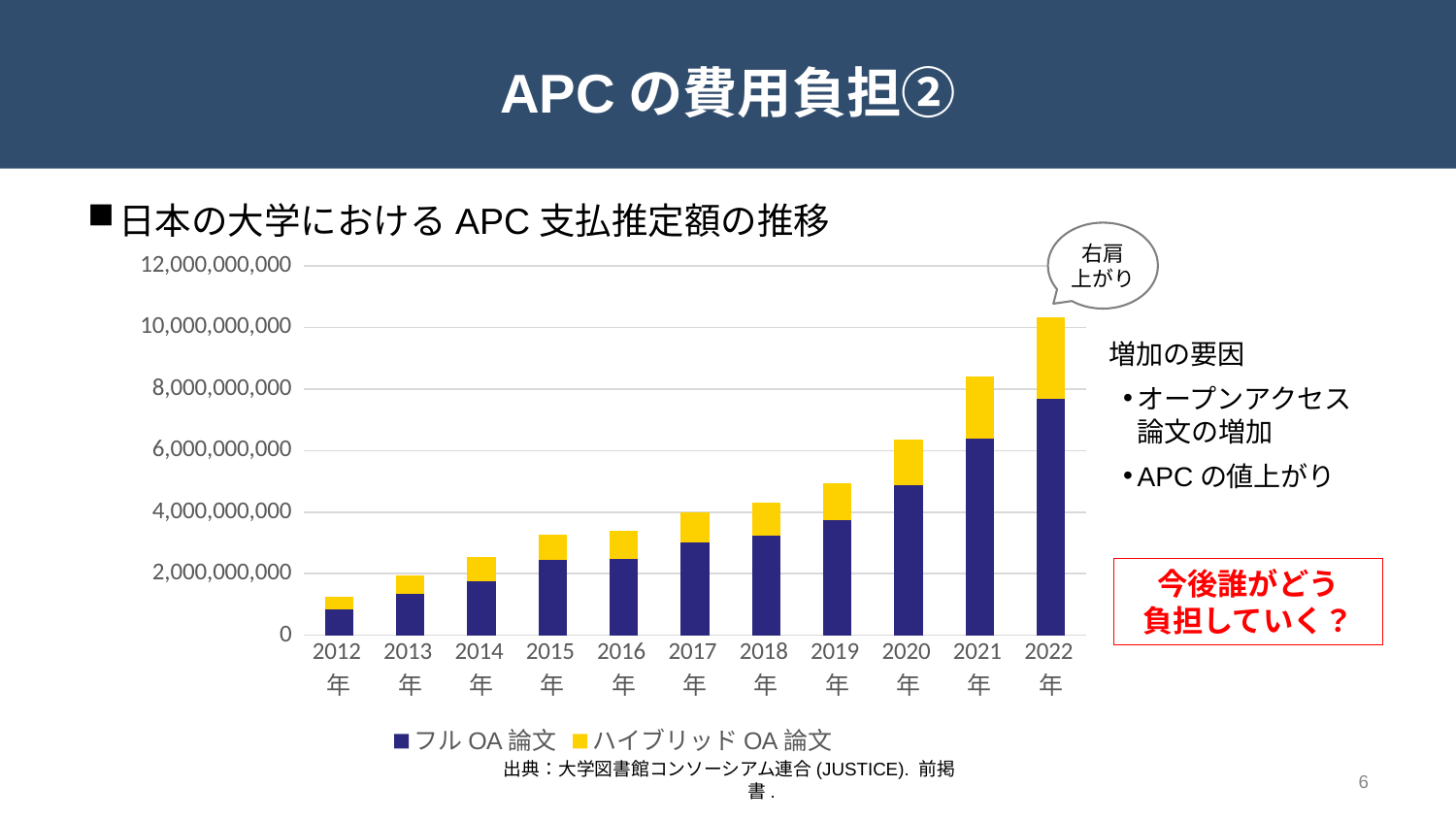

# APCの費用負担②
日本の大学におけるAPC支払推定額の推移

右肩
上がり

### Chart

| Category | フルOA論文 | ハイブリッドOA論文 |
|---|---|---|
| 2012年 | 844197012.0 | 408023268.0 |
| 2013年 | 1337571546.0 | 614845180.0 |
| 2014年 | 1752894393.0 | 782711200.0 |
| 2015年 | 2453557131.0 | 827292572.0 |
| 2016年 | 2489611706.0 | 893865773.0 |
| 2017年 | 3006768431.0 | 999025874.0 |
| 2018年 | 3244769286.0 | 1057091804.0 |
| 2019年 | 3735405023.0 | 1209074017.0 |
| 2020年 | 4879185322.0 | 1497073551.0 |
| 2021年 | 6391407353.0 | 2023670011.0 |
| 2022年 | 7681395883.0 | 2667071661.0 |
増加の要因
オープンアクセス論文の増加
APCの値上がり
今後誰がどう
負担していく？
出典：大学図書館コンソーシアム連合(JUSTICE). 前掲書.
6